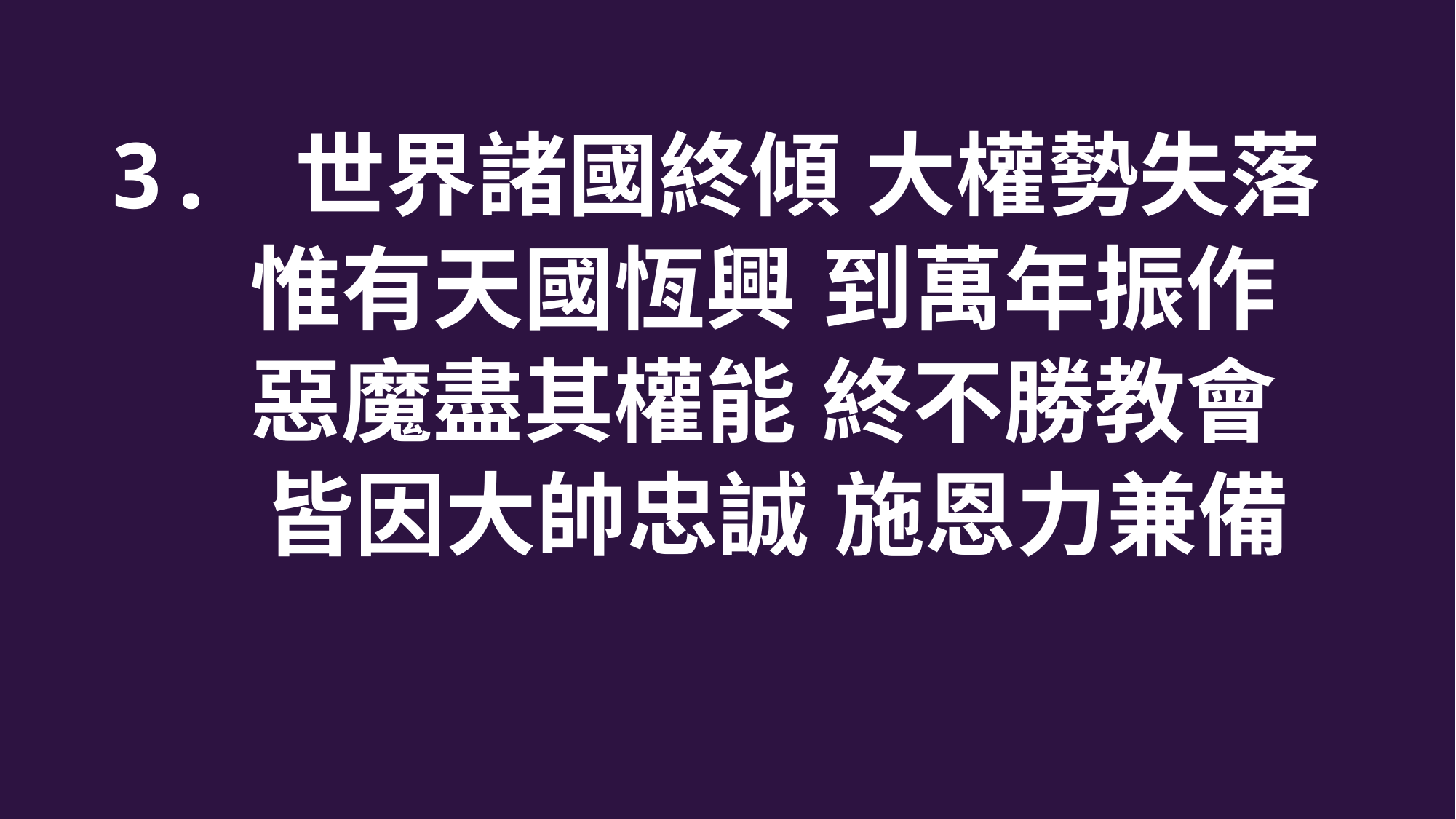

3. 世界諸國終傾 大權勢失落
   惟有天國恆興 到萬年振作
   惡魔盡其權能 終不勝教會
   皆因大帥忠誠 施恩力兼備